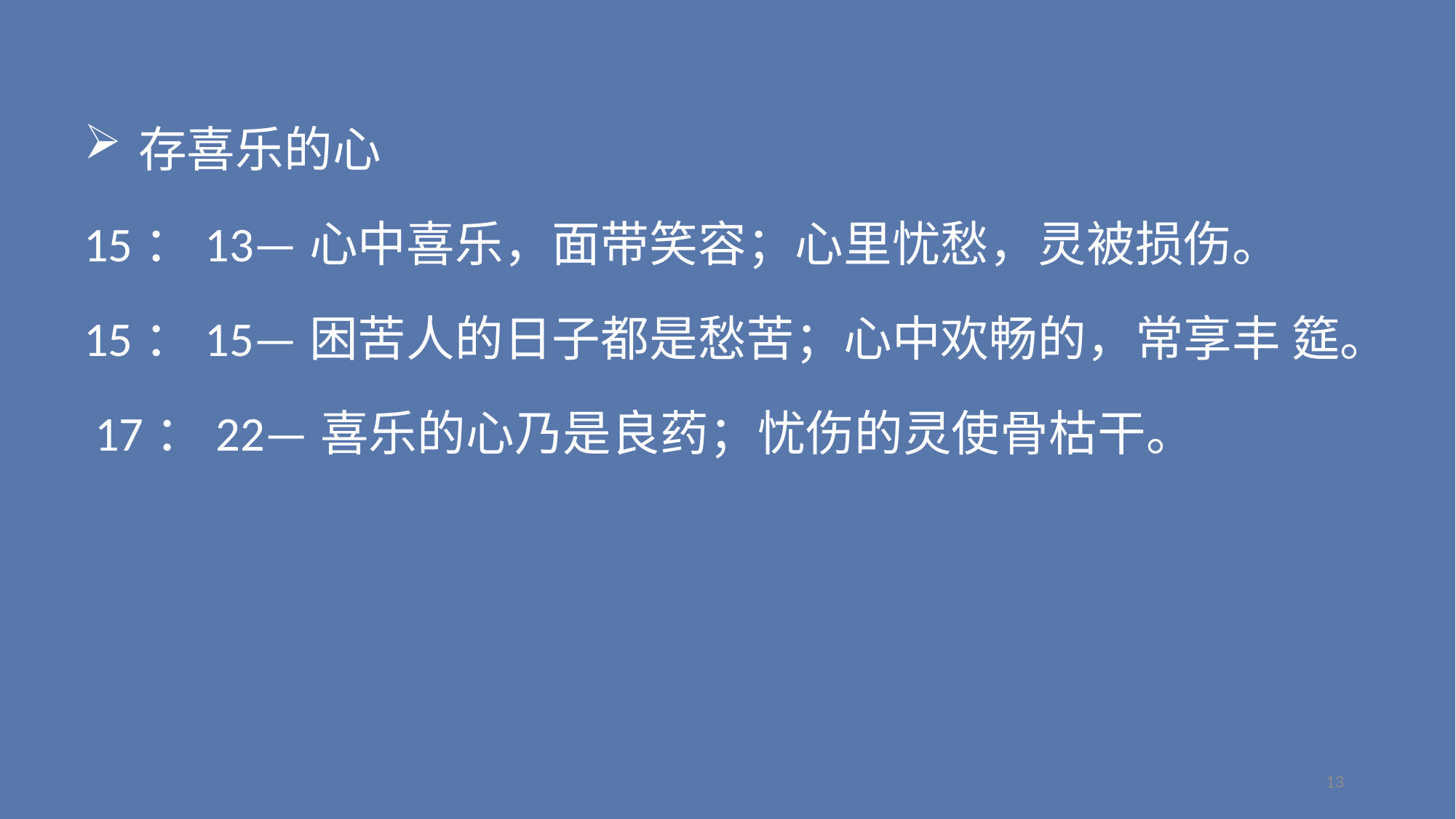

存喜乐的心
15：13—心中喜乐，面带笑容；心里忧愁，灵被损伤。
15：15—困苦人的日子都是愁苦；心中欢畅的，常享丰 筵。
 17：22—喜乐的心乃是良药；忧伤的灵使骨枯干。
13